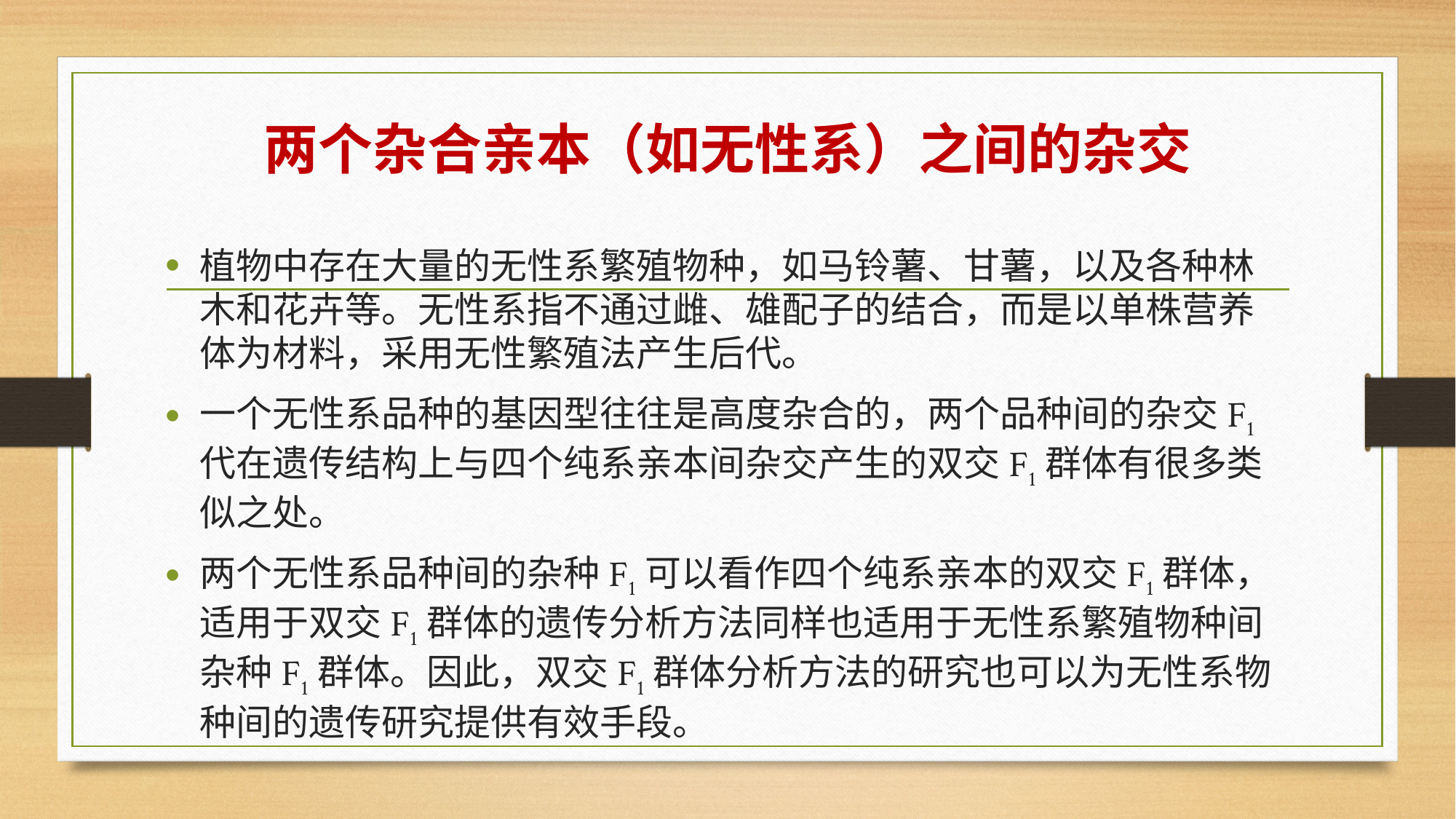

# 两个杂合亲本（如无性系）之间的杂交
植物中存在大量的无性系繁殖物种，如马铃薯、甘薯，以及各种林木和花卉等。无性系指不通过雌、雄配子的结合，而是以单株营养体为材料，采用无性繁殖法产生后代。
一个无性系品种的基因型往往是高度杂合的，两个品种间的杂交F1代在遗传结构上与四个纯系亲本间杂交产生的双交F1群体有很多类似之处。
两个无性系品种间的杂种F1可以看作四个纯系亲本的双交F1群体，适用于双交F1群体的遗传分析方法同样也适用于无性系繁殖物种间杂种F1群体。因此，双交F1群体分析方法的研究也可以为无性系物种间的遗传研究提供有效手段。